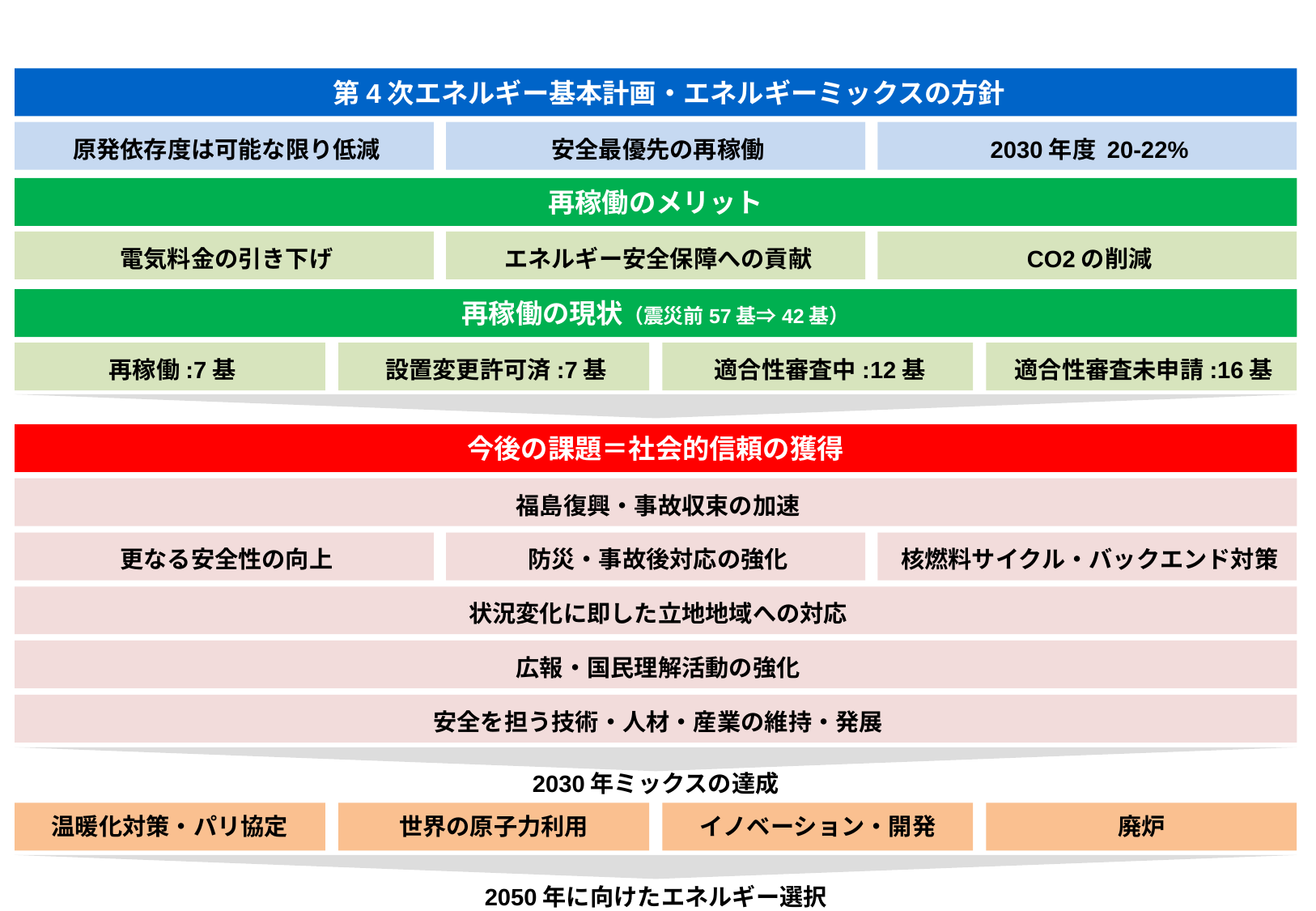

第4次エネルギー基本計画・エネルギーミックスの方針
原発依存度は可能な限り低減
安全最優先の再稼働
2030年度 20-22%
再稼働のメリット
電気料金の引き下げ
エネルギー安全保障への貢献
CO2の削減
再稼働の現状（震災前57基⇒42基）
再稼働:7基
設置変更許可済:7基
適合性審査中:12基
適合性審査未申請:16基

今後の課題＝社会的信頼の獲得
福島復興・事故収束の加速
更なる安全性の向上
防災・事故後対応の強化
核燃料サイクル・バックエンド対策
状況変化に即した立地地域への対応
広報・国民理解活動の強化
安全を担う技術・人材・産業の維持・発展

2030年ミックスの達成
温暖化対策・パリ協定
世界の原子力利用
イノベーション・開発
廃炉

2050年に向けたエネルギー選択